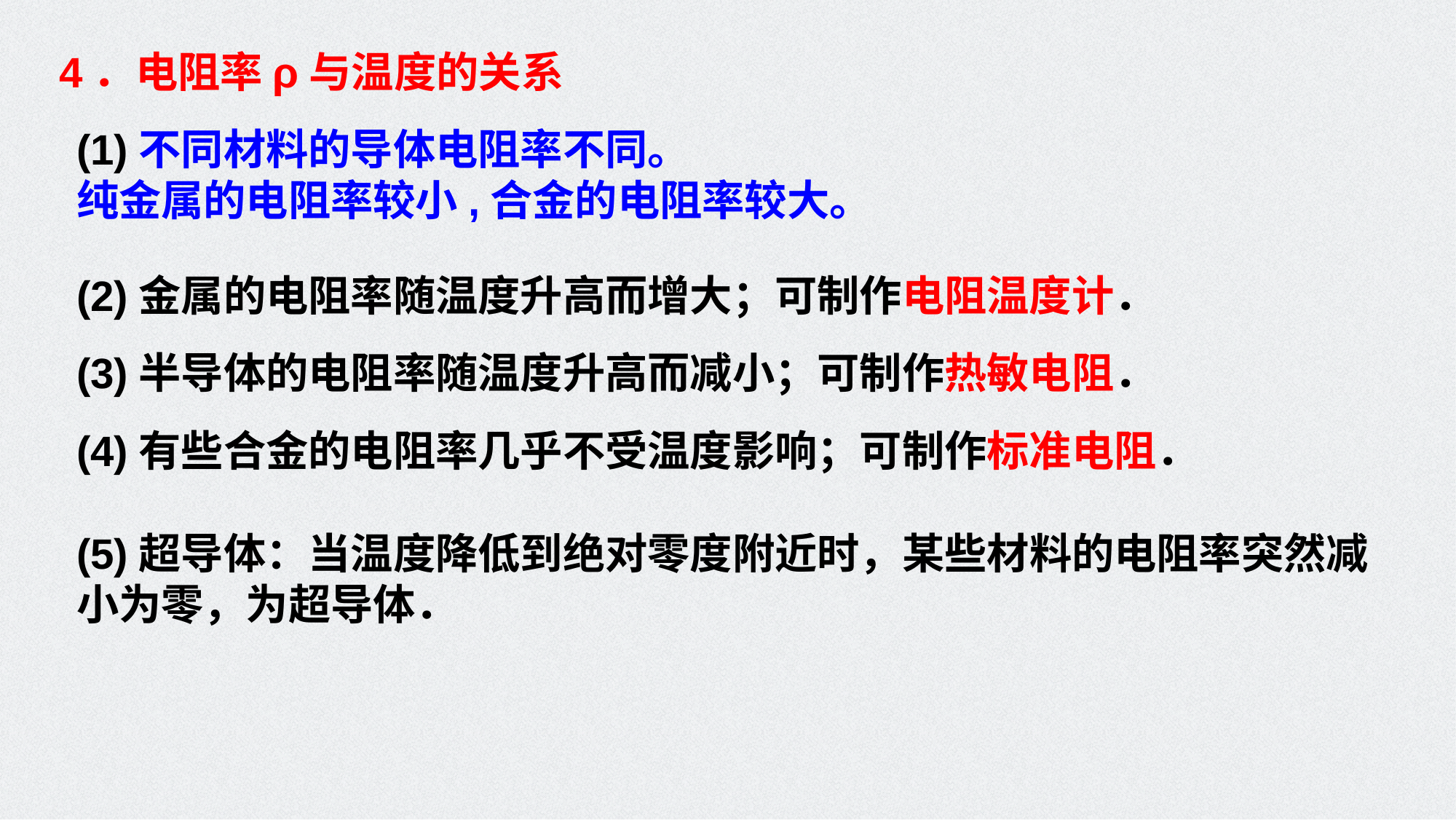

4．电阻率ρ与温度的关系
(1)不同材料的导体电阻率不同。
纯金属的电阻率较小,合金的电阻率较大。
(2)金属的电阻率随温度升高而增大；可制作电阻温度计．
(3)半导体的电阻率随温度升高而减小；可制作热敏电阻．
(4)有些合金的电阻率几乎不受温度影响；可制作标准电阻．
(5)超导体：当温度降低到绝对零度附近时，某些材料的电阻率突然减小为零，为超导体．